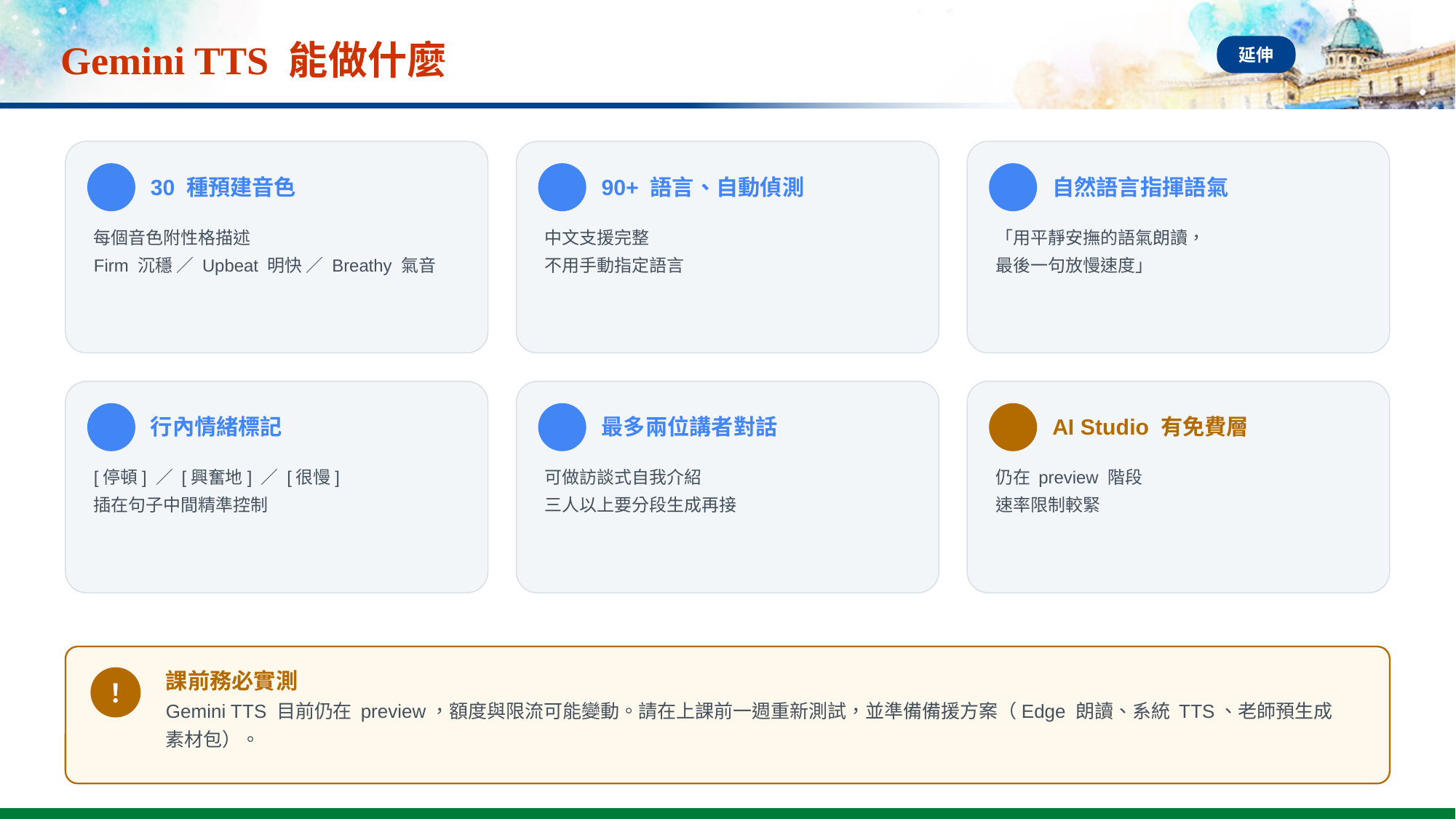

# Gemini TTS 能做什麼
延伸

30 種預建音色
90+ 語言、自動偵測
自然語言指揮語氣
每個音色附性格描述
Firm 沉穩 ／ Upbeat 明快 ／ Breathy 氣音
中文支援完整
不用手動指定語言
「用平靜安撫的語氣朗讀，
最後一句放慢速度」

行內情緒標記
最多兩位講者對話
AI Studio 有免費層
[停頓] ／ [興奮地] ／ [很慢]
插在句子中間精準控制
可做訪談式自我介紹
三人以上要分段生成再接
仍在 preview 階段
速率限制較緊

課前務必實測
！
Gemini TTS 目前仍在 preview，額度與限流可能變動。請在上課前一週重新測試，並準備備援方案（Edge 朗讀、系統 TTS、老師預生成素材包）。